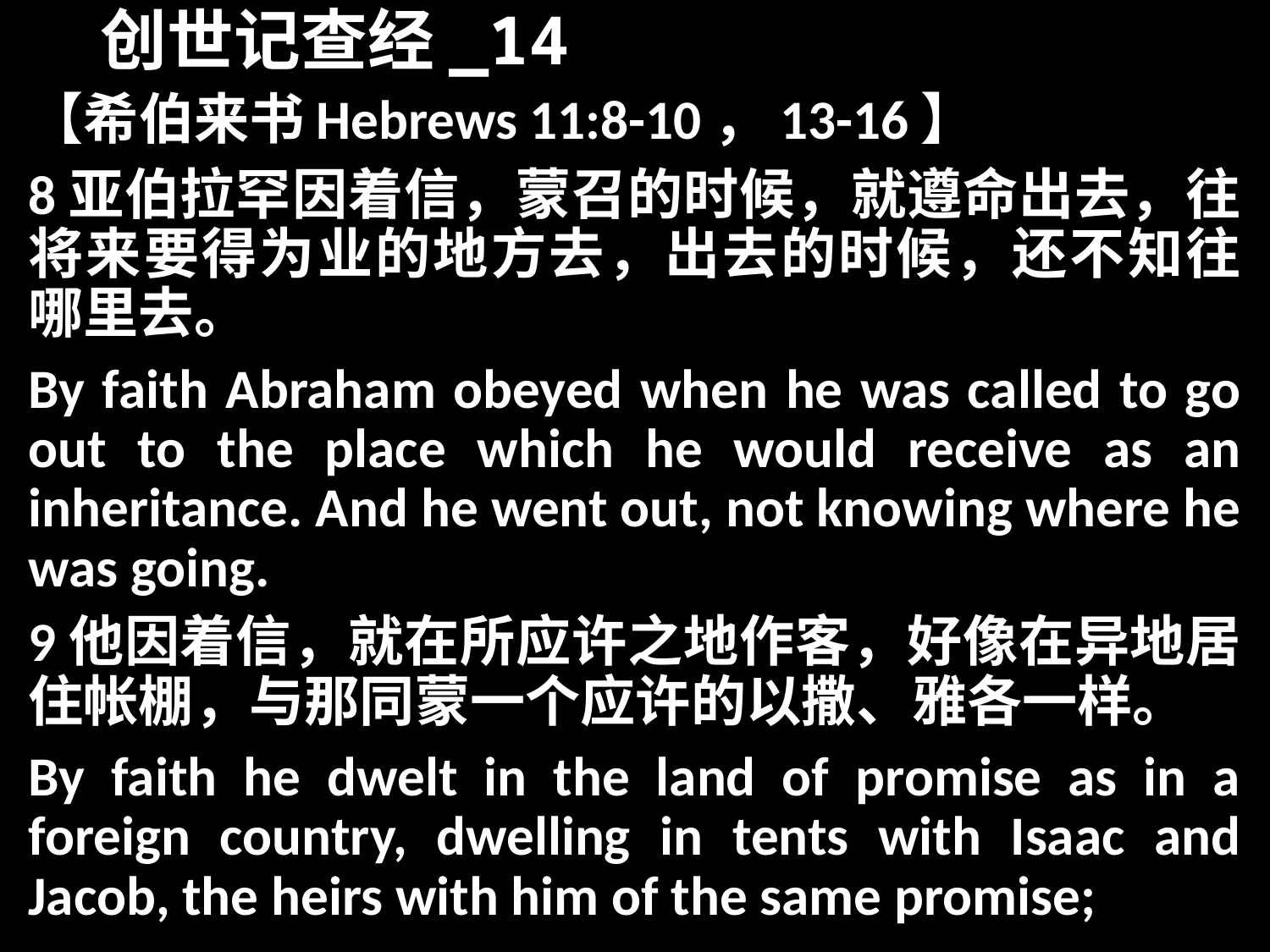

# 创世记查经_14
【希伯来书Hebrews 11:8-10，13-16】
8亚伯拉罕因着信，蒙召的时候，就遵命出去，往将来要得为业的地方去，出去的时候，还不知往哪里去。
By faith Abraham obeyed when he was called to go out to the place which he would receive as an inheritance. And he went out, not knowing where he was going.
9他因着信，就在所应许之地作客，好像在异地居住帐棚，与那同蒙一个应许的以撒、雅各一样。
By faith he dwelt in the land of promise as in a foreign country, dwelling in tents with Isaac and Jacob, the heirs with him of the same promise;